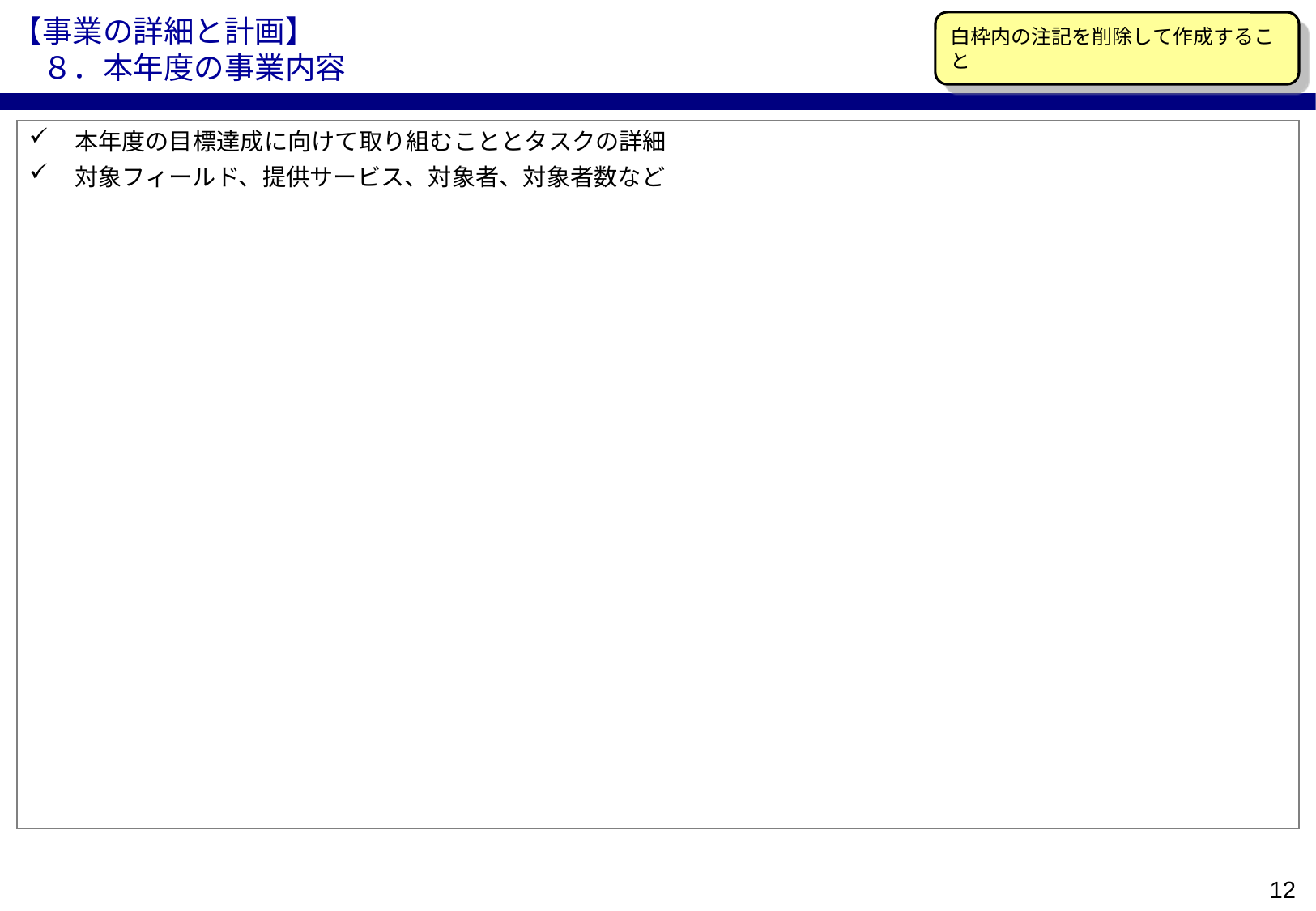

【事業の詳細と計画】
　８．本年度の事業内容
白枠内の注記を削除して作成すること
本年度の目標達成に向けて取り組むこととタスクの詳細
対象フィールド、提供サービス、対象者、対象者数など